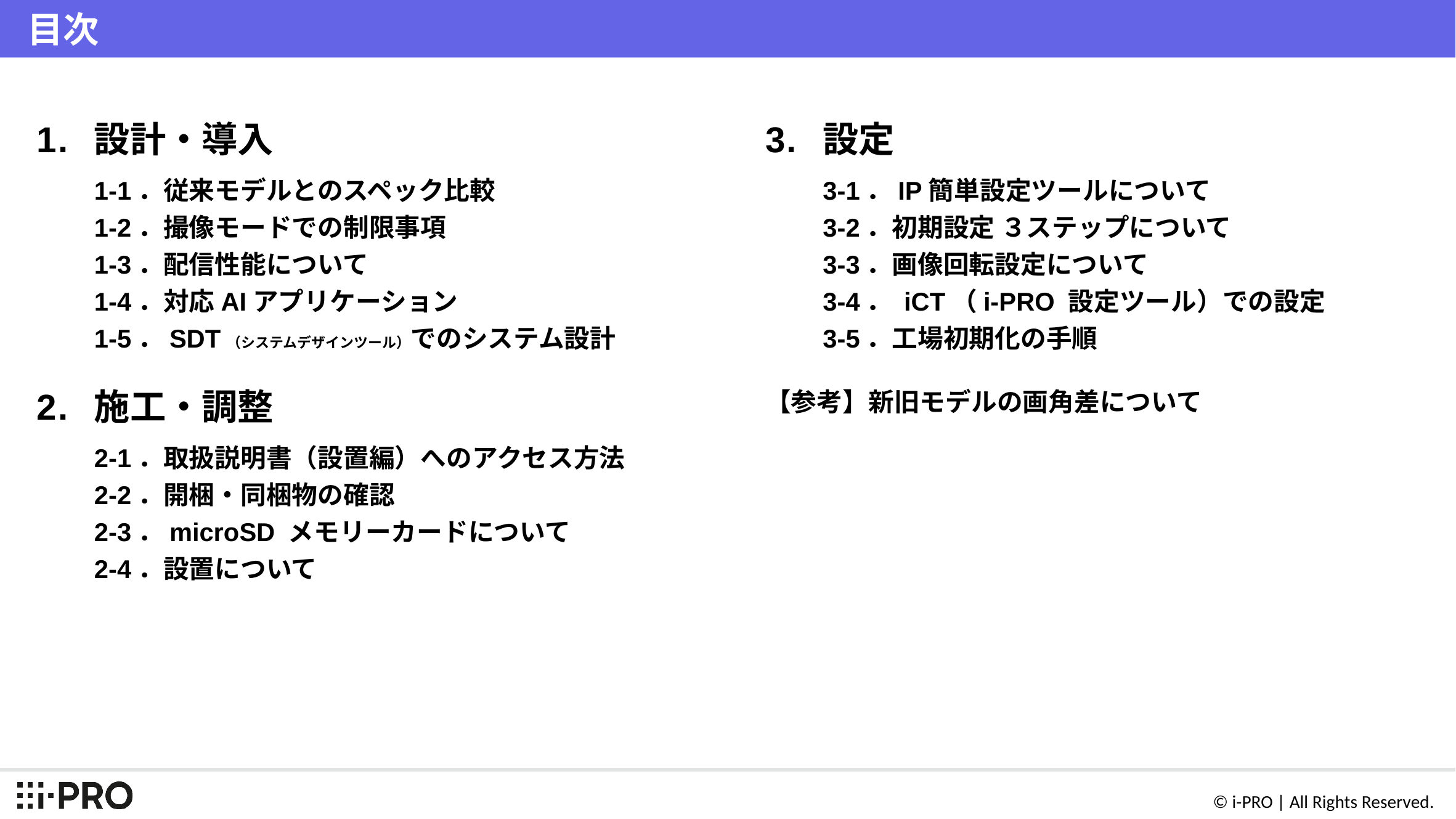

# 目次
設計・導入
1-1．従来モデルとのスペック比較
1-2．撮像モードでの制限事項
1-3．配信性能について
1-4．対応AIアプリケーション
1-5．SDT（システムデザインツール）でのシステム設計
施工・調整
2-1．取扱説明書（設置編）へのアクセス方法
2-2．開梱・同梱物の確認
2-3．microSD メモリーカードについて
2-4．設置について
設定
3-1．IP簡単設定ツールについて
3-2．初期設定 ３ステップについて
3-3．画像回転設定について
3-4． iCT（i-PRO 設定ツール）での設定
3-5．工場初期化の手順
【参考】新旧モデルの画角差について